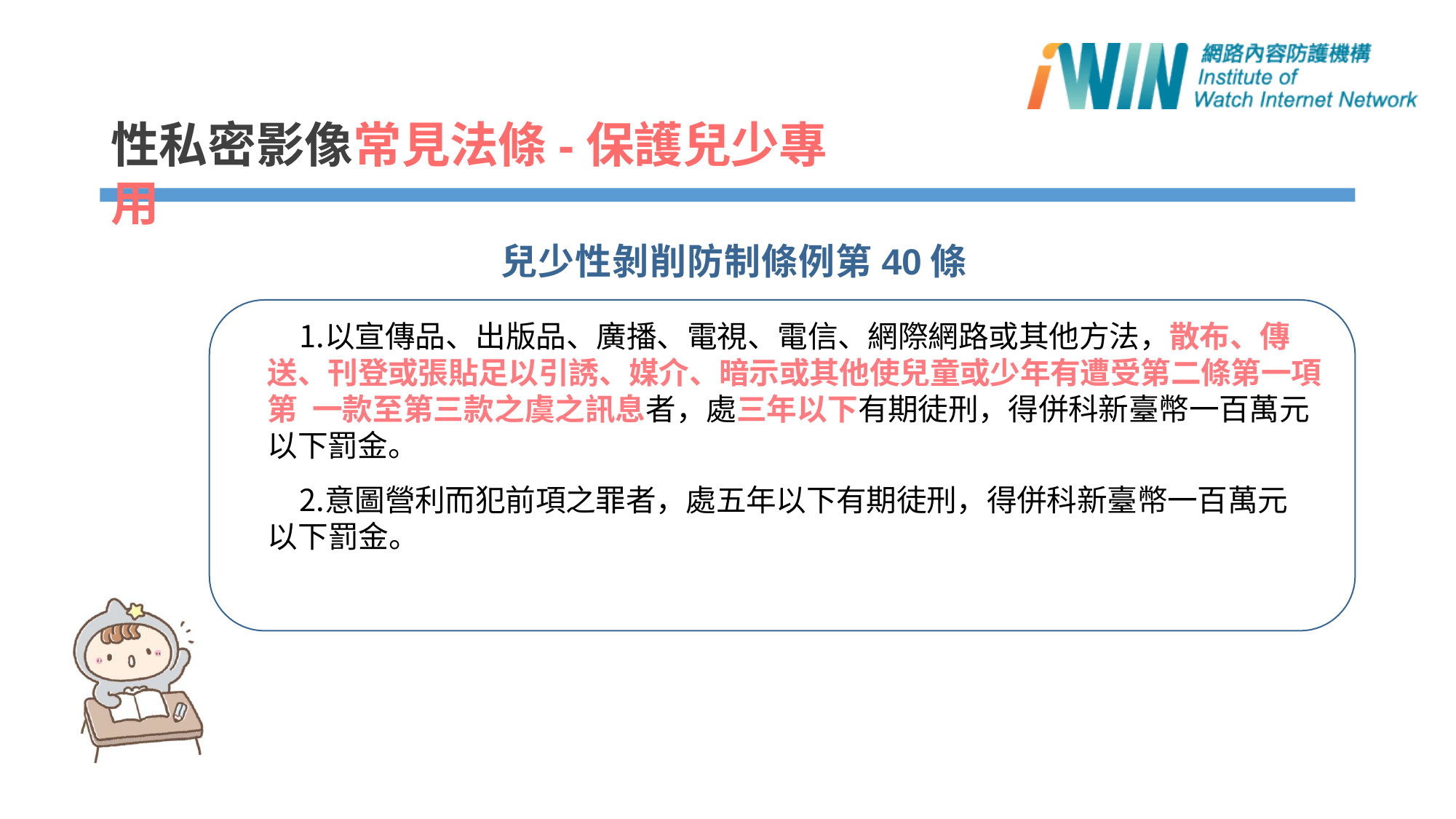

# 性私密影像常見法條-保護兒少專用

兒少性剝削防制條例第40條
以宣傳品、出版品、廣播、電視、電信、網際網路或其他方法，散布、傳送、刊登或張貼足以引誘、媒介、暗示或其他使兒童或少年有遭受第二條第一項第 一款至第三款之虞之訊息者，處三年以下有期徒刑，得併科新臺幣一百萬元以下罰金。
意圖營利而犯前項之罪者，處五年以下有期徒刑，得併科新臺幣一百萬元以下罰金。